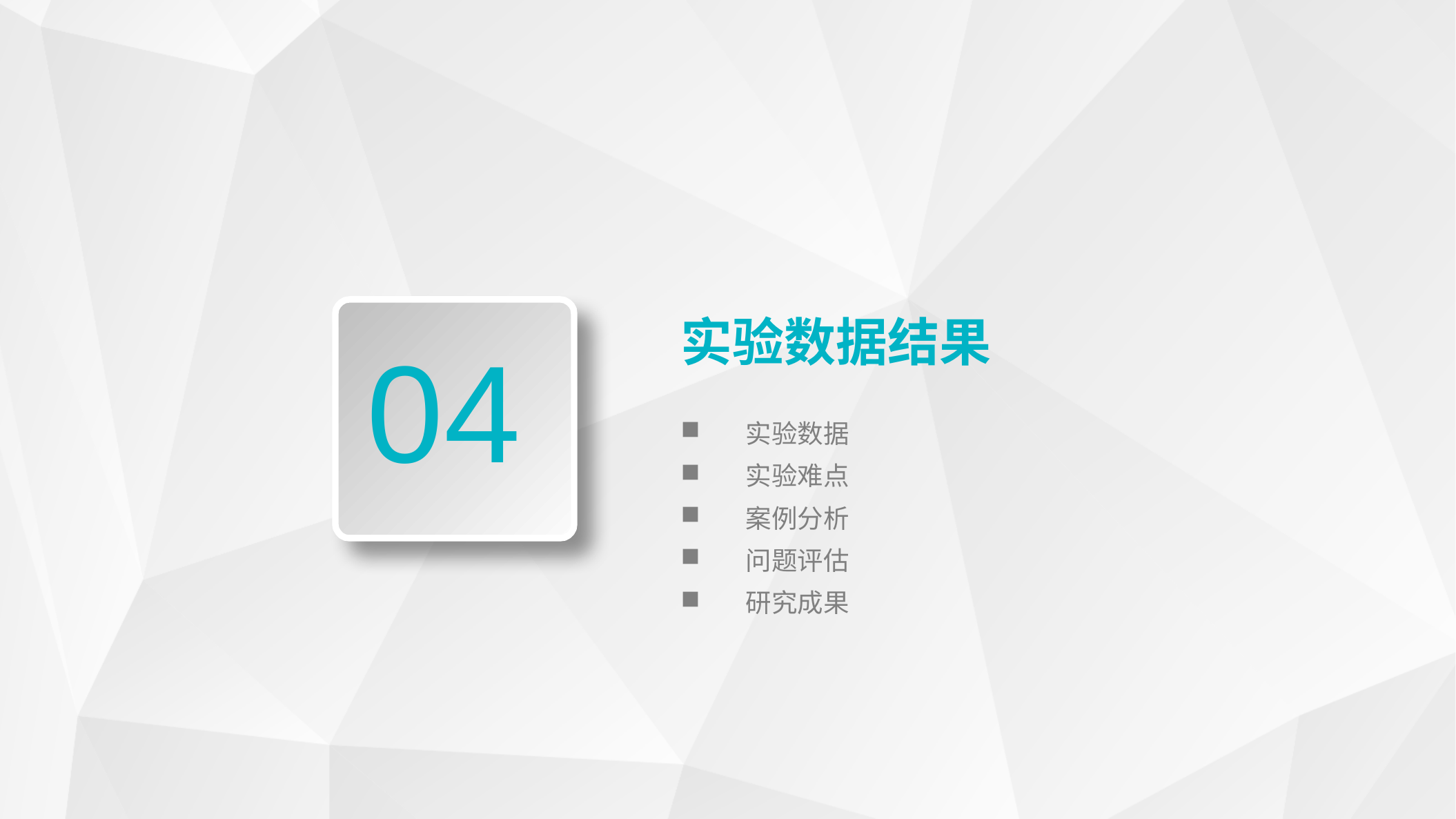

实验数据结果
04
实验数据
实验难点
案例分析
问题评估
研究成果